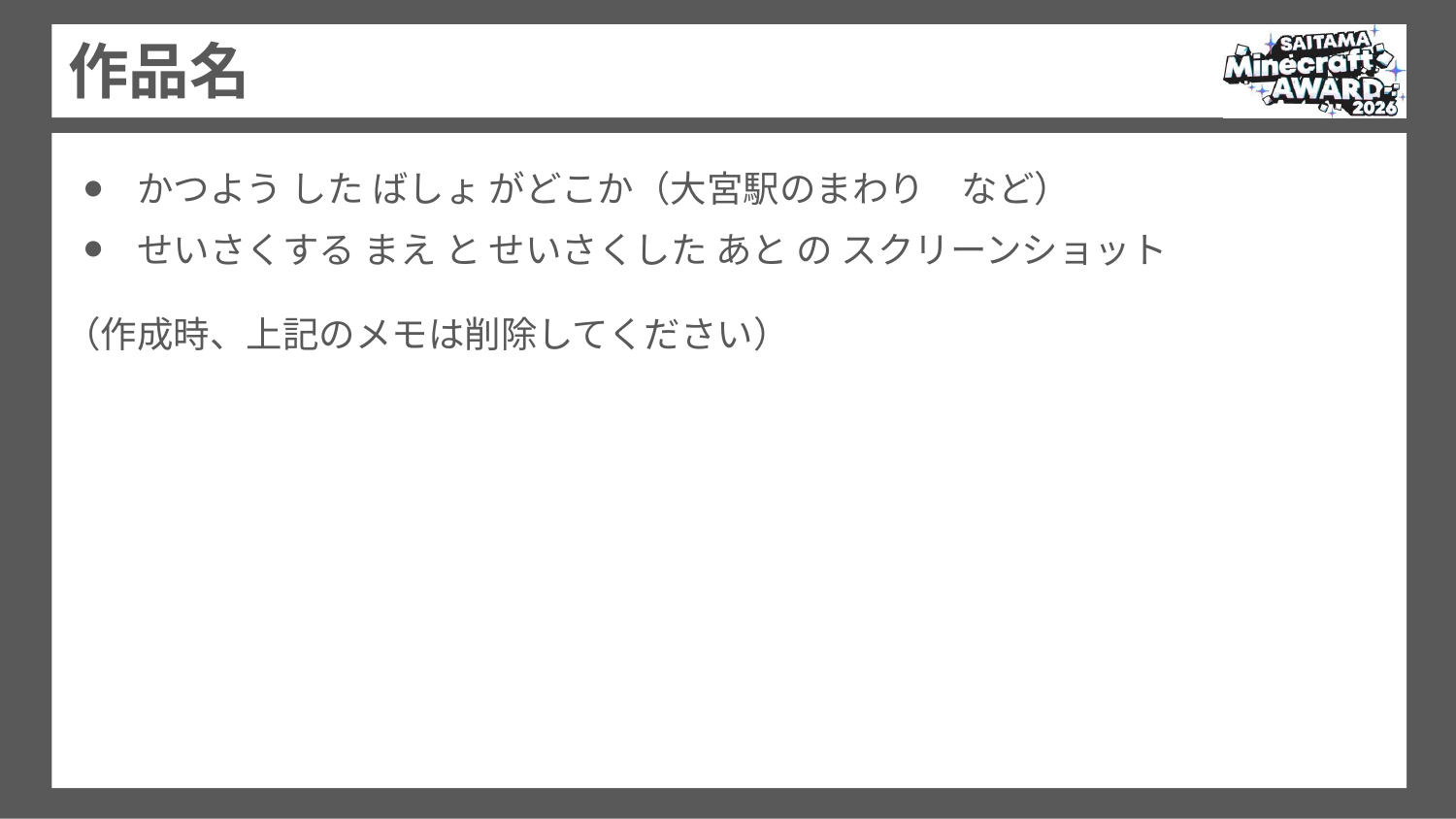

作品名
かつよう した ばしょ がどこか（大宮駅のまわり　など）
せいさくする まえ と せいさくした あと の スクリーンショット
（作成時、上記のメモは削除してください）